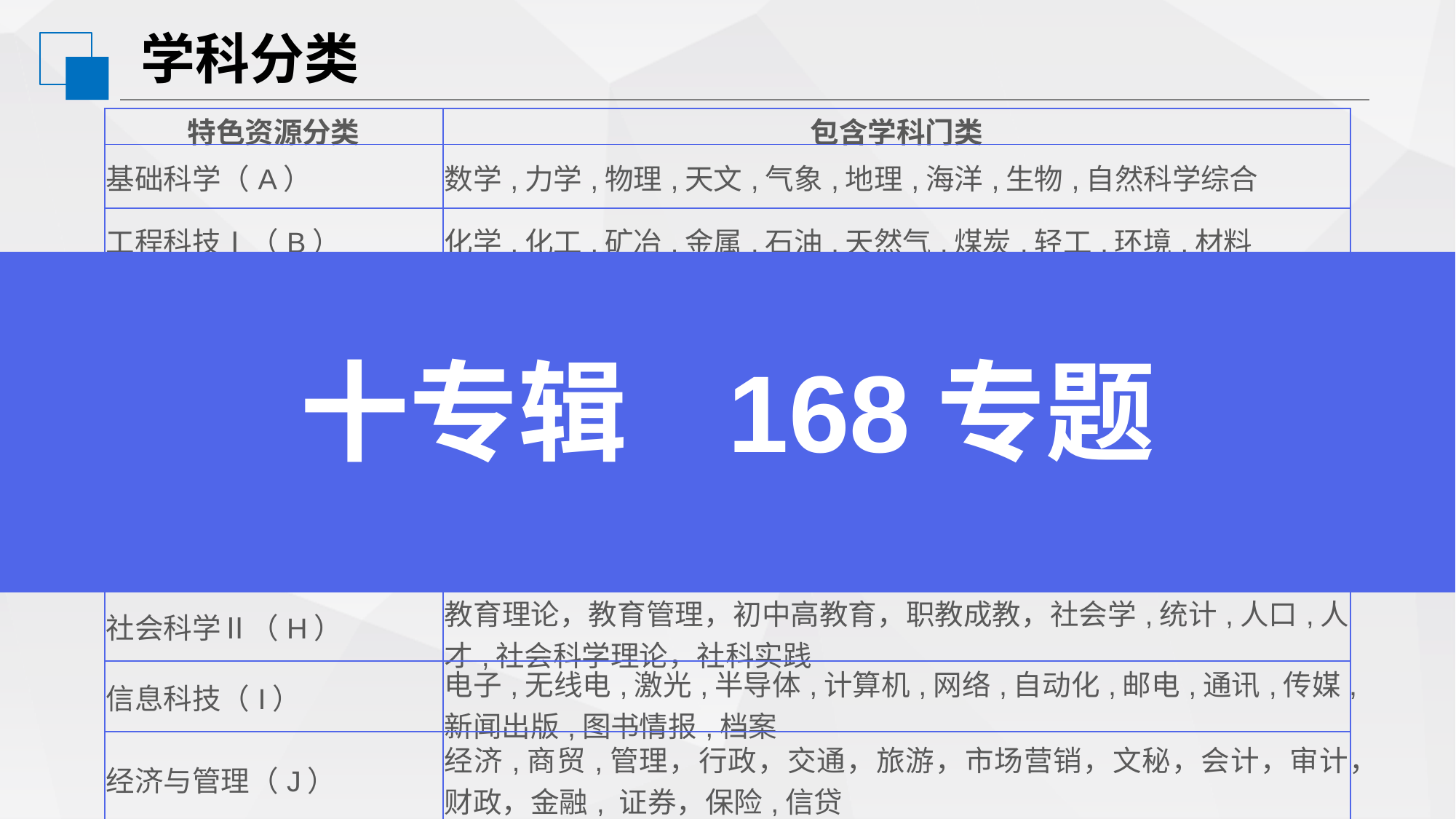

学科分类
| 特色资源分类 | 包含学科门类 |
| --- | --- |
| 基础科学（A） | 数学,力学,物理,天文,气象,地理,海洋,生物,自然科学综合 |
| 工程科技Ⅰ（B） | 化学,化工,矿冶,金属,石油,天然气,煤炭,轻工,环境,材料 |
| 工程科技Ⅱ（C） | 机械,仪表,计量,电工,动力,建筑,水利工程,交通运输,武器,航空航天,原子能 |
| 农业科技（D） | 农业,林业,畜牧兽医,渔业,水产,植保,园艺,农机,农田水利,生态,生物 |
| 医药卫生科技（E） | 医学,药学,中国医学,卫生,保健,生物医学，病例集萃 |
| 哲学与人文科学（F） | 语言,文字,新闻，文学,文化,艺术,音乐,美术,体育,历史,考古,哲学,宗教,心理 |
| 社会科学Ⅰ（G） | 思想政治教育,政治学,党建,外交,军事,法律 |
| 社会科学Ⅱ（H） | 教育理论，教育管理，初中高教育，职教成教，社会学,统计,人口,人才,社会科学理论，社科实践 |
| 信息科技（I） | 电子,无线电,激光,半导体,计算机,网络,自动化,邮电,通讯,传媒,新闻出版,图书情报,档案 |
| 经济与管理（J） | 经济,商贸,管理，行政，交通，旅游，市场营销，文秘，会计，审计，财政，金融, 证券，保险,信贷 |

十专辑   168专题